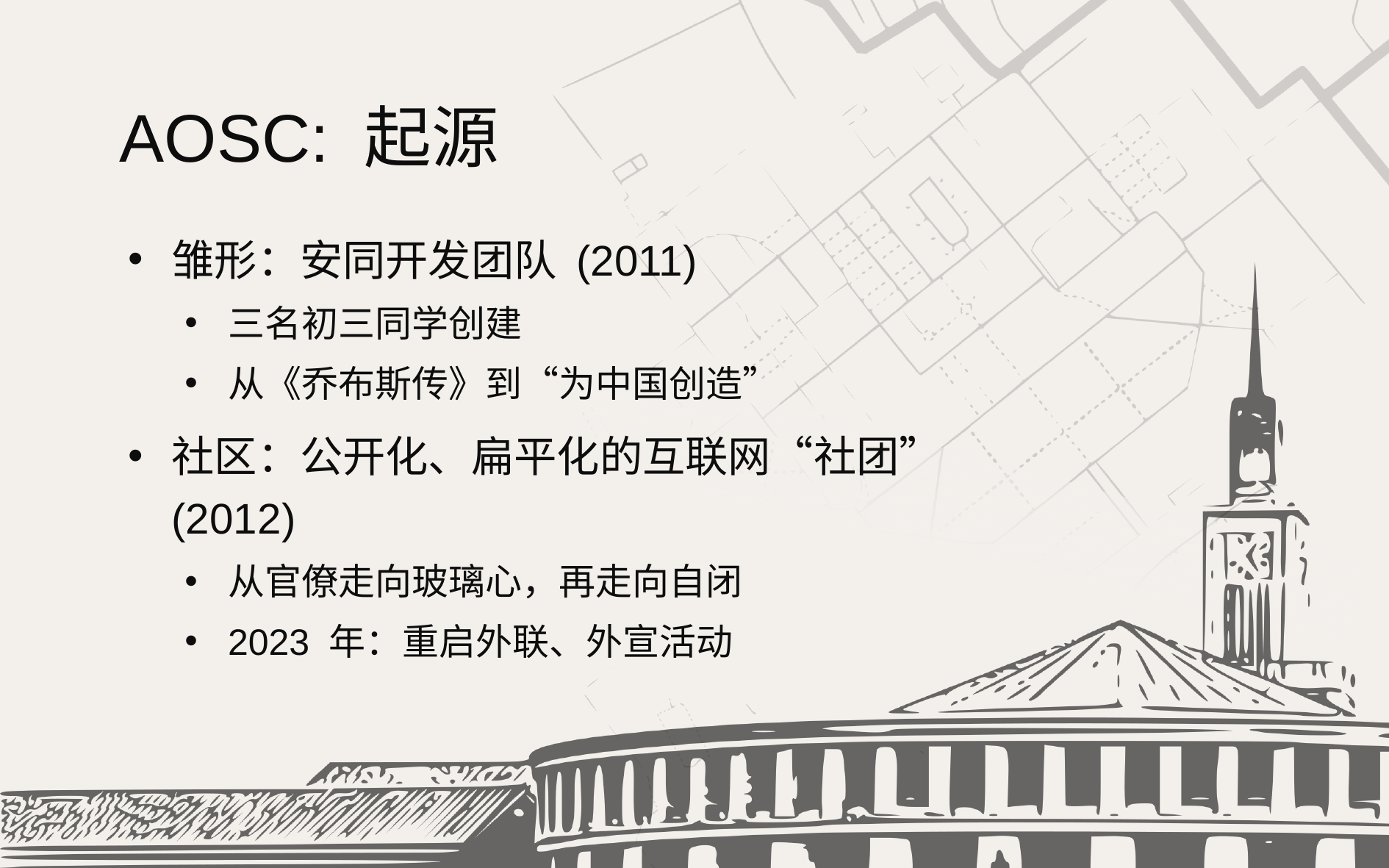

# AOSC: 起源
雏形：安同开发团队 (2011)
三名初三同学创建
从《乔布斯传》到“为中国创造”
社区：公开化、扁平化的互联网“社团” (2012)
从官僚走向玻璃心，再走向自闭
2023 年：重启外联、外宣活动